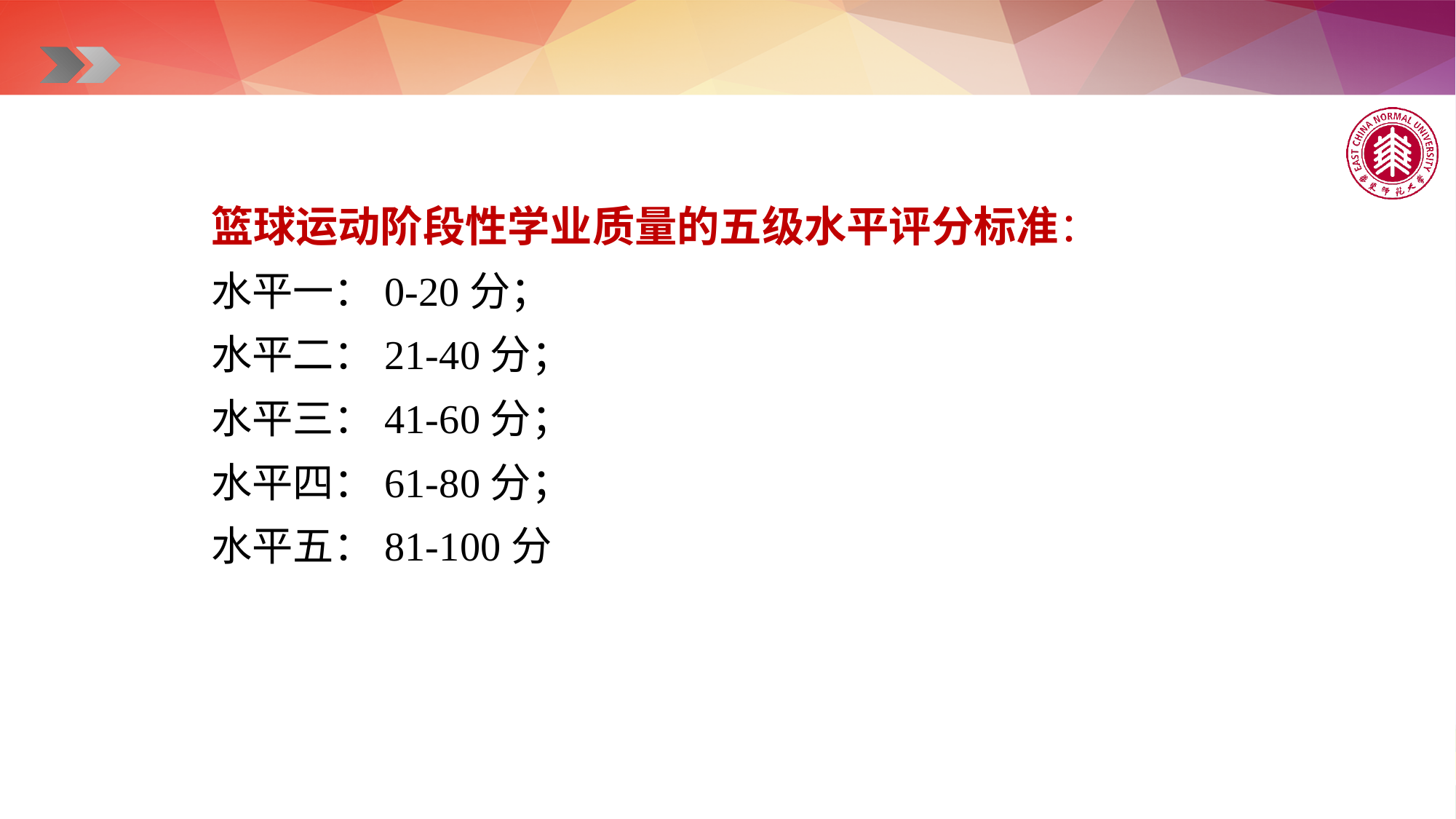

篮球运动阶段性学业质量的五级水平评分标准：
水平一：0-20分；
水平二：21-40分；
水平三：41-60分；
水平四：61-80分；
水平五：81-100分